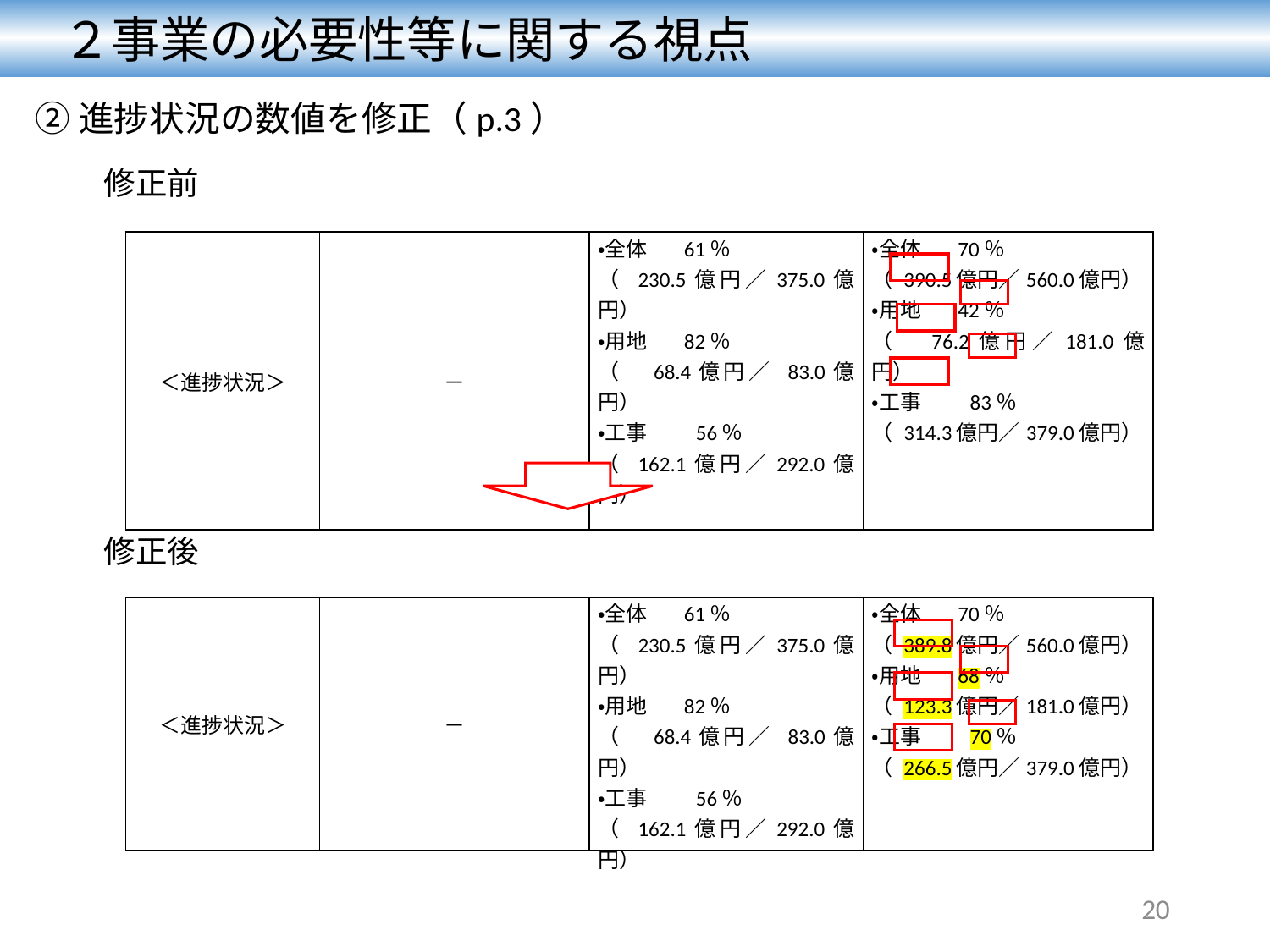

２事業の必要性等に関する視点
②進捗状況の数値を修正（p.3）
修正前
| ＜進捗状況＞ | － | ・全体　 61％ （ 230.5億円／375.0億円） ・用地　 82％ （　68.4億円／ 83.0億円） ・工事　　56％ （ 162.1億円／292.0億円） | ・全体　 70％ （ 390.5億円／560.0億円） ・用地　 42％ （　76.2億円／181.0億円） ・工事　　83％ （ 314.3億円／379.0億円） |
| --- | --- | --- | --- |

修正後
| ＜進捗状況＞ | － | ・全体　 61％ （ 230.5億円／375.0億円） ・用地　 82％ （　68.4億円／ 83.0億円） ・工事　　56％ （ 162.1億円／292.0億円） | ・全体　 70％ （ 389.8億円／560.0億円） ・用地　 68％ （ 123.3億円／181.0億円） ・工事　　70％ （ 266.5億円／379.0億円） |
| --- | --- | --- | --- |

20